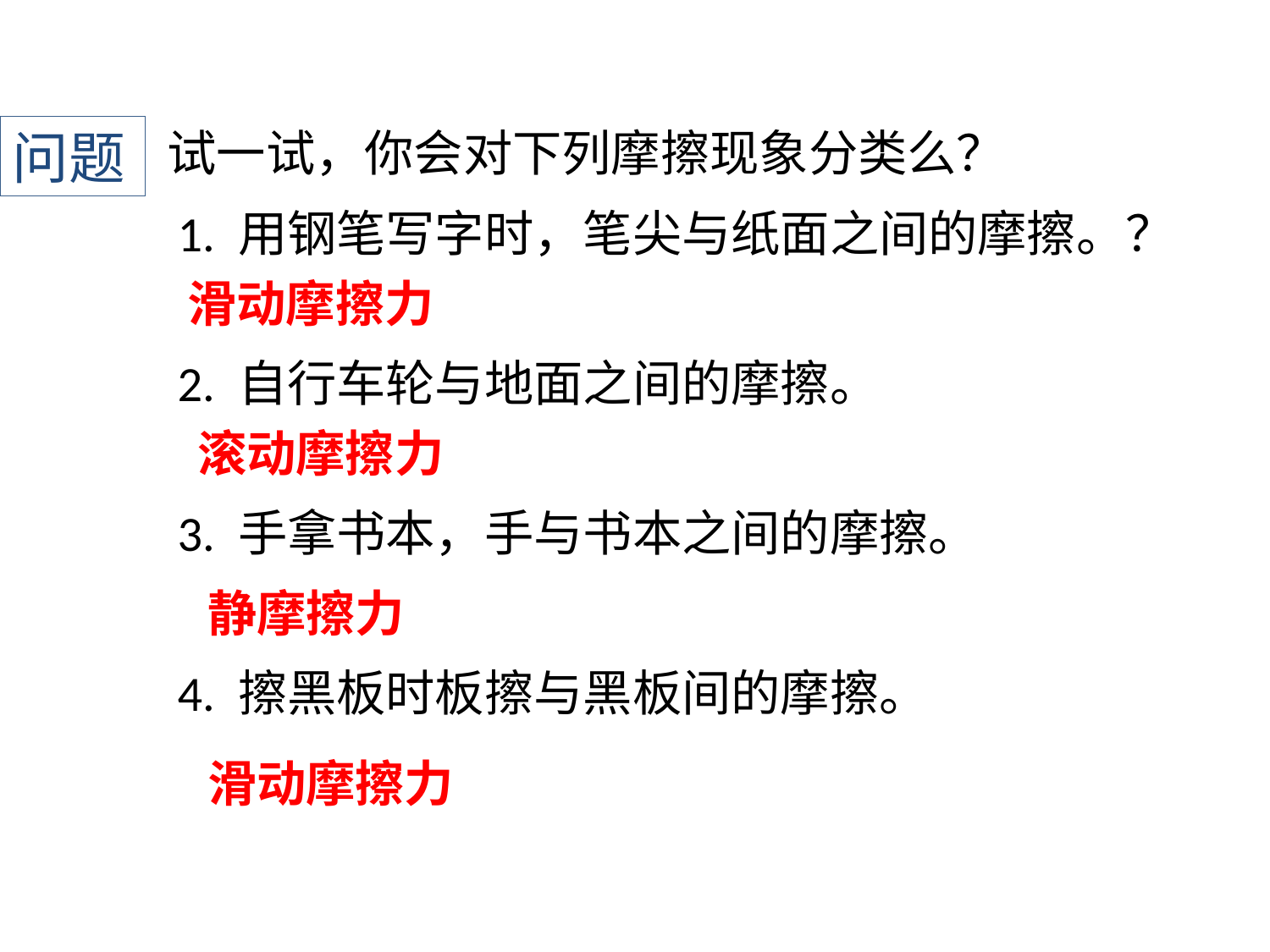

问题
试一试，你会对下列摩擦现象分类么？
1. 用钢笔写字时，笔尖与纸面之间的摩擦。？
滑动摩擦力
2. 自行车轮与地面之间的摩擦。
滚动摩擦力
3. 手拿书本，手与书本之间的摩擦。
静摩擦力
4. 擦黑板时板擦与黑板间的摩擦。
滑动摩擦力